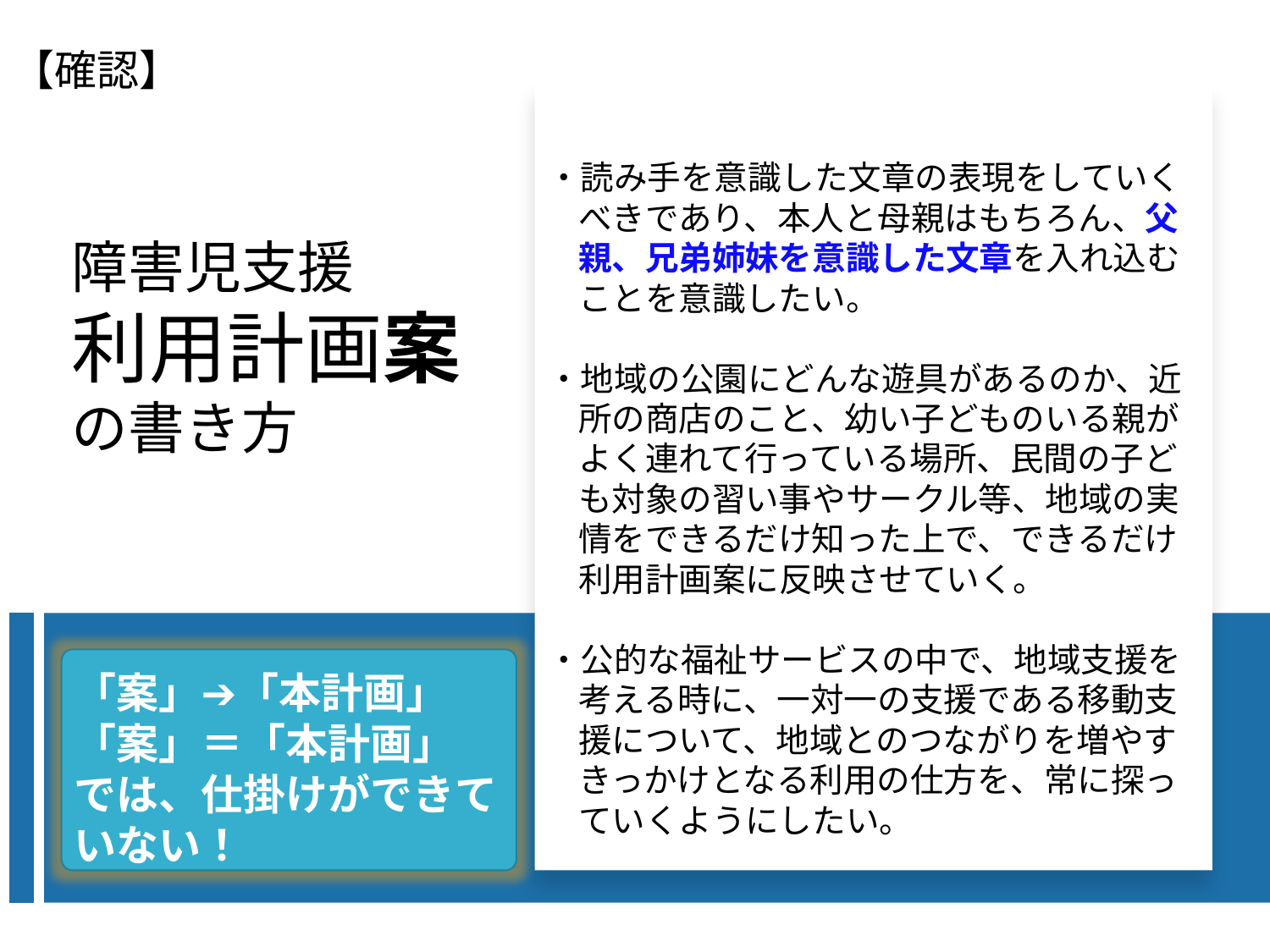

【確認】

・読み手を意識した文章の表現をしていくべきであり、本人と母親はもちろん、父親、兄弟姉妹を意識した文章を入れ込むことを意識したい。

・地域の公園にどんな遊具があるのか、近所の商店のこと、幼い子どものいる親がよく連れて行っている場所、民間の子ども対象の習い事やサークル等、地域の実情をできるだけ知った上で、できるだけ利用計画案に反映させていく。

・公的な福祉サービスの中で、地域支援を考える時に、一対一の支援である移動支援について、地域とのつながりを増やすきっかけとなる利用の仕方を、常に探っていくようにしたい。
障害児支援
利用計画案
の書き方

「案」➔「本計画」
「案」＝「本計画」
では、仕掛けができていない！